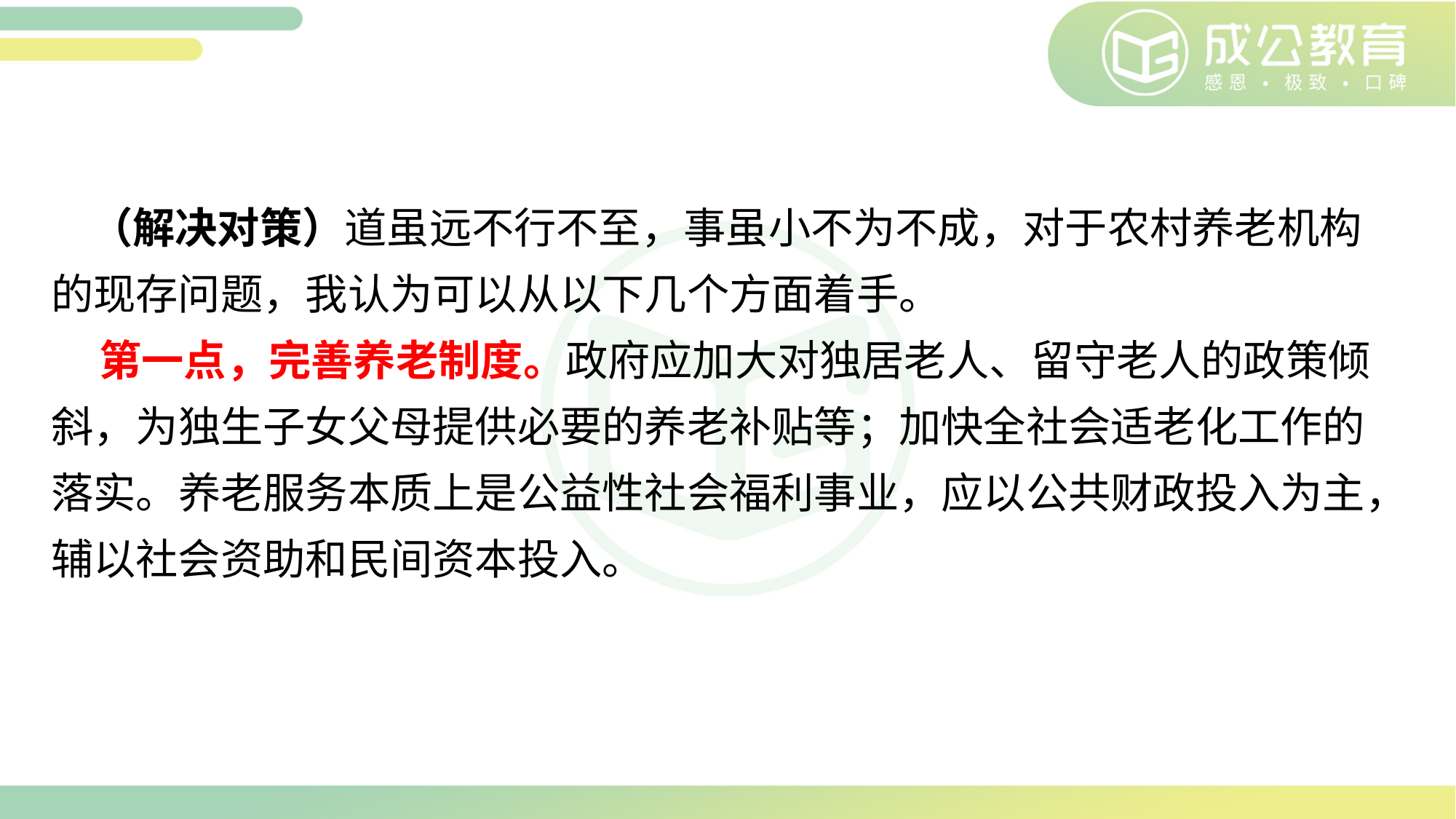

（解决对策）道虽远不行不至，事虽小不为不成，对于农村养老机构的现存问题，我认为可以从以下几个方面着手。
    第一点，完善养老制度。政府应加大对独居老人、留守老人的政策倾斜，为独生子女父母提供必要的养老补贴等；加快全社会适老化工作的落实。养老服务本质上是公益性社会福利事业，应以公共财政投入为主，辅以社会资助和民间资本投入。